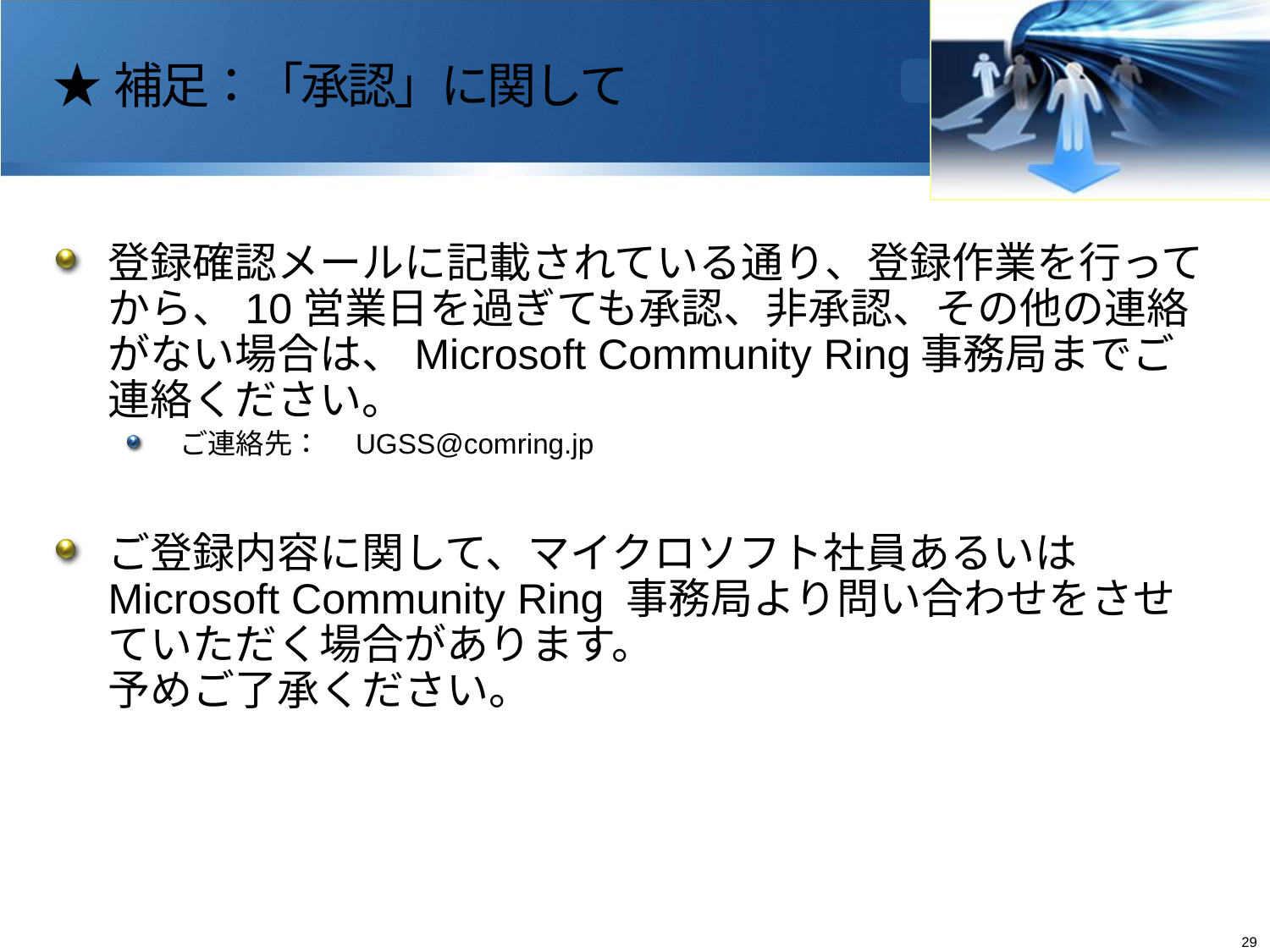

# ★補足：「承認」に関して
登録確認メールに記載されている通り、登録作業を行ってから、10営業日を過ぎても承認、非承認、その他の連絡がない場合は、Microsoft Community Ring事務局までご連絡ください。
ご連絡先：　UGSS@comring.jp

ご登録内容に関して、マイクロソフト社員あるいは Microsoft Community Ring 事務局より問い合わせをさせていただく場合があります。
予めご了承ください。
29